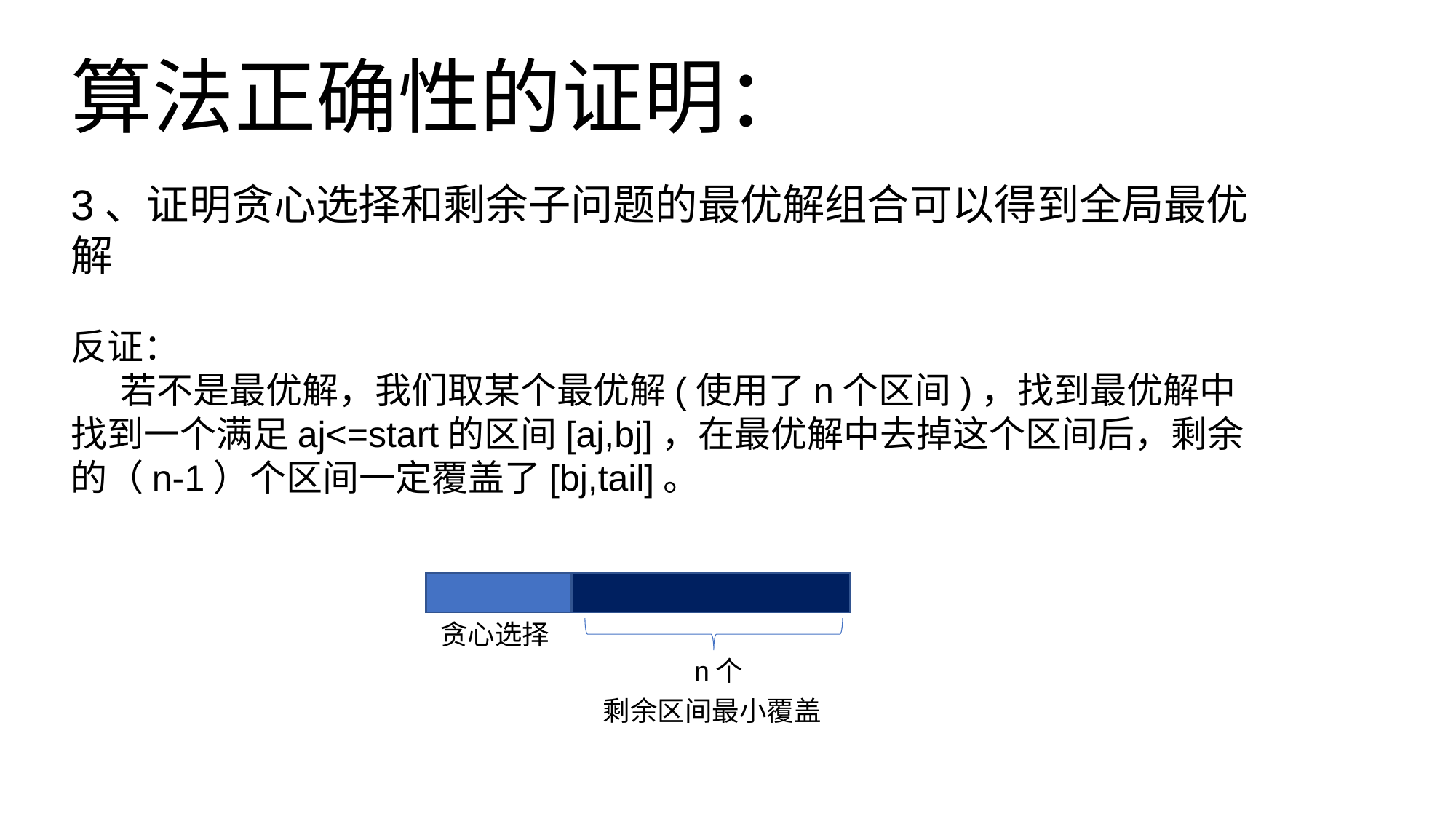

算法正确性的证明：
3、证明贪心选择和剩余子问题的最优解组合可以得到全局最优解

反证：
     若不是最优解，我们取某个最优解(使用了n个区间)，找到最优解中找到一个满足aj<=start的区间[aj,bj]，在最优解中去掉这个区间后，剩余的（n-1）个区间一定覆盖了[bj,tail]。

贪心选择
n个
剩余区间最小覆盖